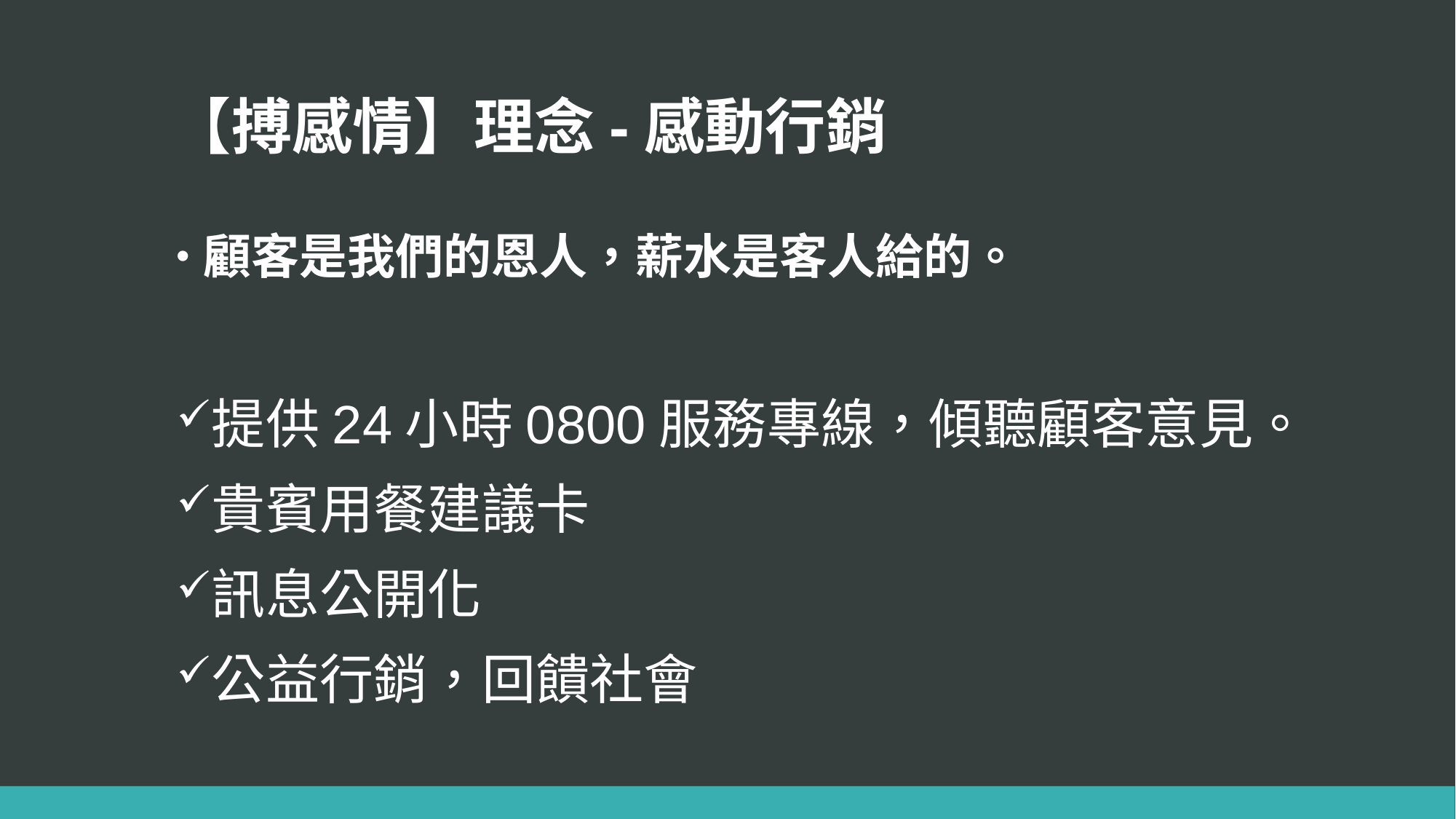

# 【搏感情】理念-感動行銷
顧客是我們的恩人，薪水是客人給的。

提供24小時0800服務專線，傾聽顧客意見。
貴賓用餐建議卡
訊息公開化
公益行銷，回饋社會